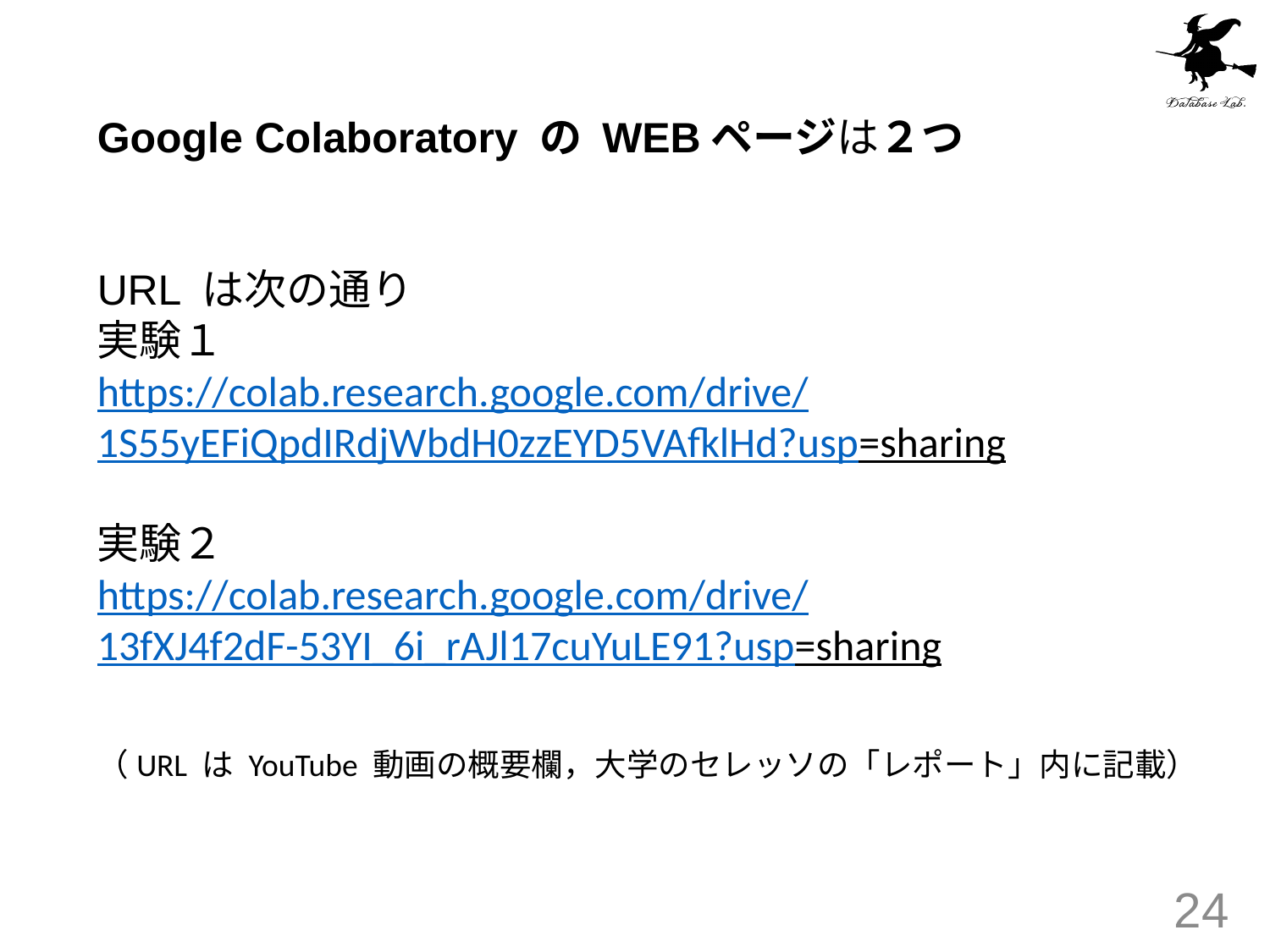

Google Colaboratory の WEBページは２つ

URL は次の通り
実験１
https://colab.research.google.com/drive/1S55yEFiQpdIRdjWbdH0zzEYD5VAfklHd?usp=sharing
実験２
https://colab.research.google.com/drive/13fXJ4f2dF-53YI_6i_rAJl17cuYuLE91?usp=sharing

（URL は YouTube 動画の概要欄，大学のセレッソの「レポート」内に記載）

24